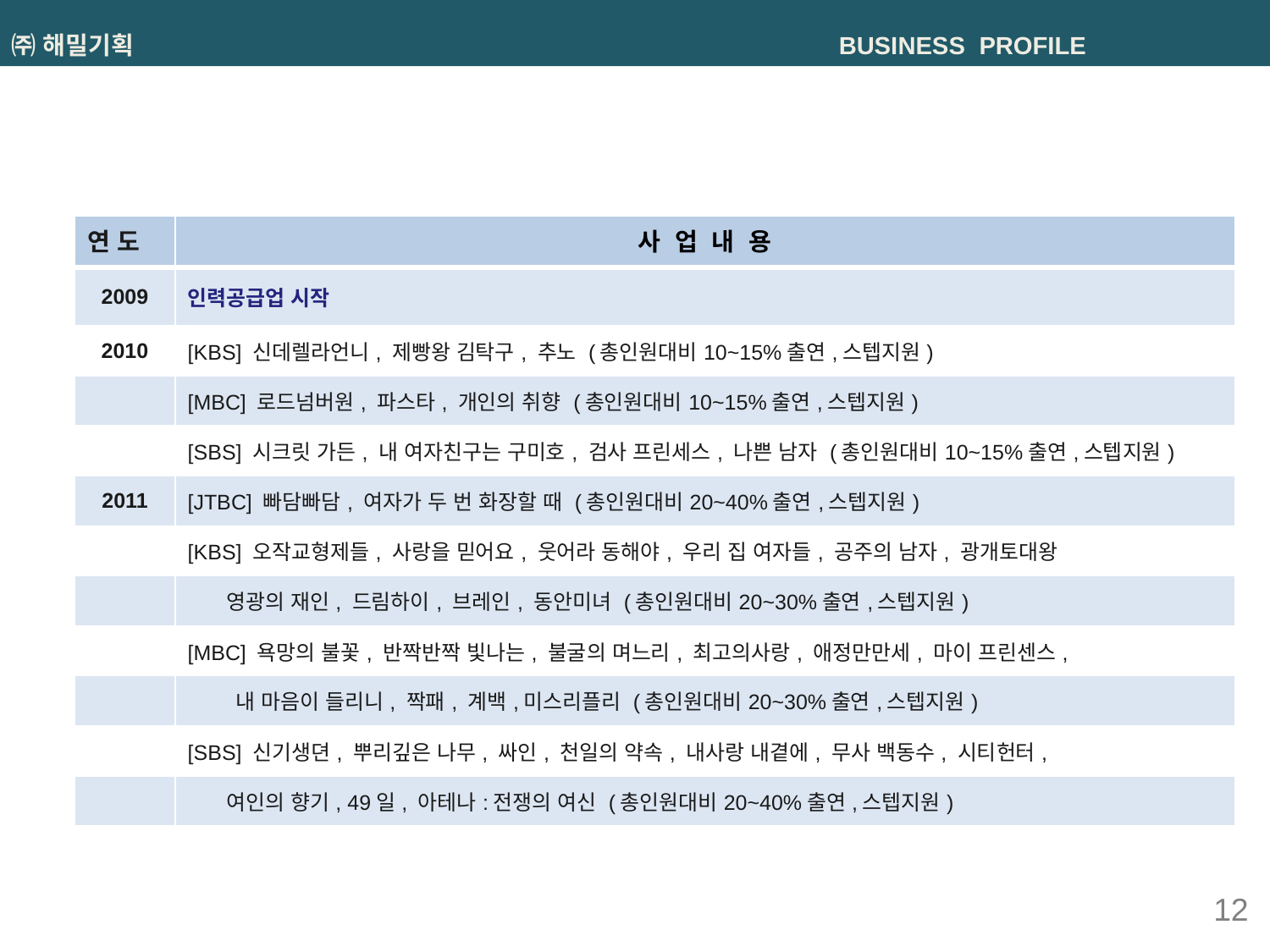

# ㈜ 해밀기획                                                                                                    BUSINESS  PROFILE
| 연 도 | 사 업 내 용 |
| --- | --- |
| 2009 | 인력공급업 시작 |
| 2010 | [KBS] 신데렐라언니, 제빵왕 김탁구, 추노 (총인원대비10~15%출연,스텝지원) |
|  | [MBC] 로드넘버원, 파스타, 개인의 취향 (총인원대비10~15%출연,스텝지원) |
|  | [SBS] 시크릿 가든, 내 여자친구는 구미호, 검사 프린세스, 나쁜 남자 (총인원대비10~15%출연,스텝지원) |
| 2011 | [JTBC] 빠담빠담, 여자가 두 번 화장할 때 (총인원대비20~40%출연,스텝지원) |
|  | [KBS] 오작교형제들, 사랑을 믿어요, 웃어라 동해야, 우리 집 여자들, 공주의 남자, 광개토대왕 |
|  | 영광의 재인, 드림하이, 브레인, 동안미녀 (총인원대비20~30%출연,스텝지원) |
|  | [MBC] 욕망의 불꽃, 반짝반짝 빛나는, 불굴의 며느리, 최고의사랑, 애정만만세, 마이 프린센스, |
|  | 내 마음이 들리니, 짝패, 계백,미스리플리 (총인원대비20~30%출연,스텝지원) |
|  | [SBS] 신기생뎐, 뿌리깊은 나무, 싸인, 천일의 약속, 내사랑 내곁에, 무사 백동수, 시티헌터, |
|  | 여인의 향기, 49일, 아테나:전쟁의 여신 (총인원대비20~40%출연,스텝지원) |
Great Company
HAEMIL ENT .ltd
12